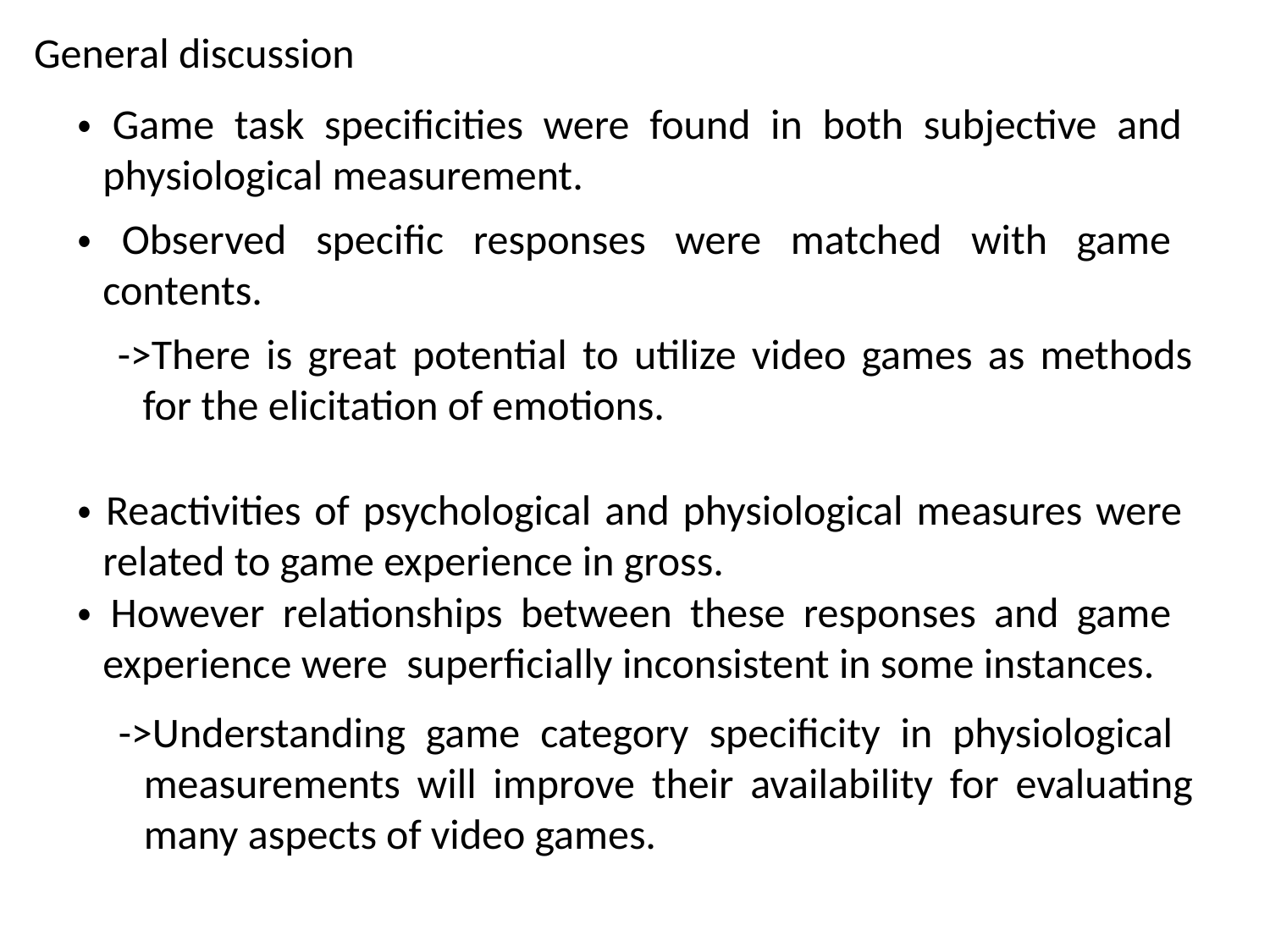

General discussion
・Game task specificities were found in both subjective and physiological measurement.
・Observed specific responses were matched with game contents.
->There is great potential to utilize video games as methods for the elicitation of emotions.
・Reactivities of psychological and physiological measures were related to game experience in gross.
・However relationships between these responses and game experience were  superficially inconsistent in some instances.
->Understanding game category specificity in physiological  measurements will improve their availability for evaluating many aspects of video games.